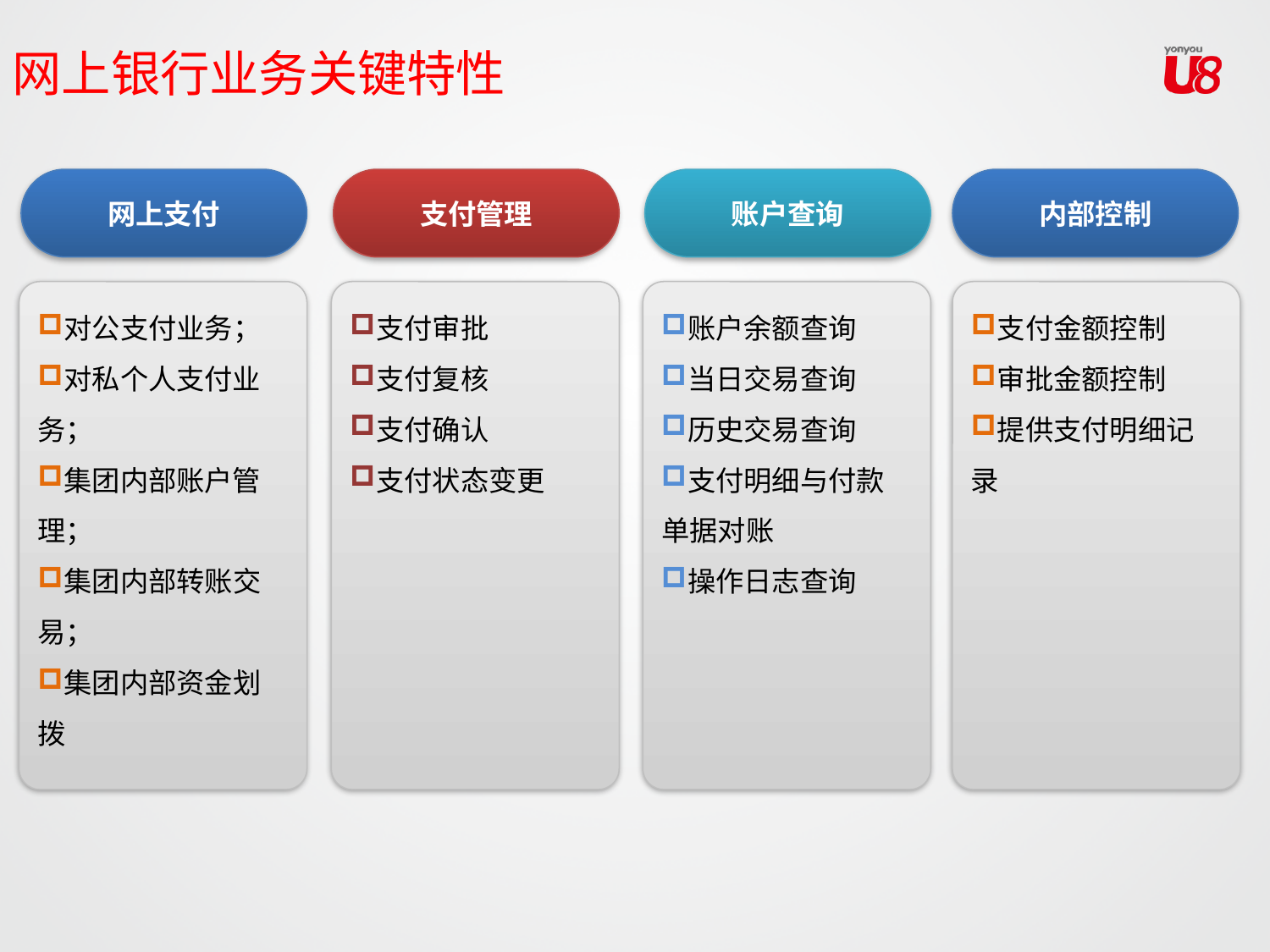

网上银行业务关键特性
网上支付
支付管理
账户查询
内部控制
对公支付业务；
对私个人支付业务；
集团内部账户管理；
集团内部转账交易；
集团内部资金划拨

支付审批
支付复核
支付确认
支付状态变更
账户余额查询
当日交易查询
历史交易查询
支付明细与付款单据对账
操作日志查询
支付金额控制
审批金额控制
提供支付明细记录